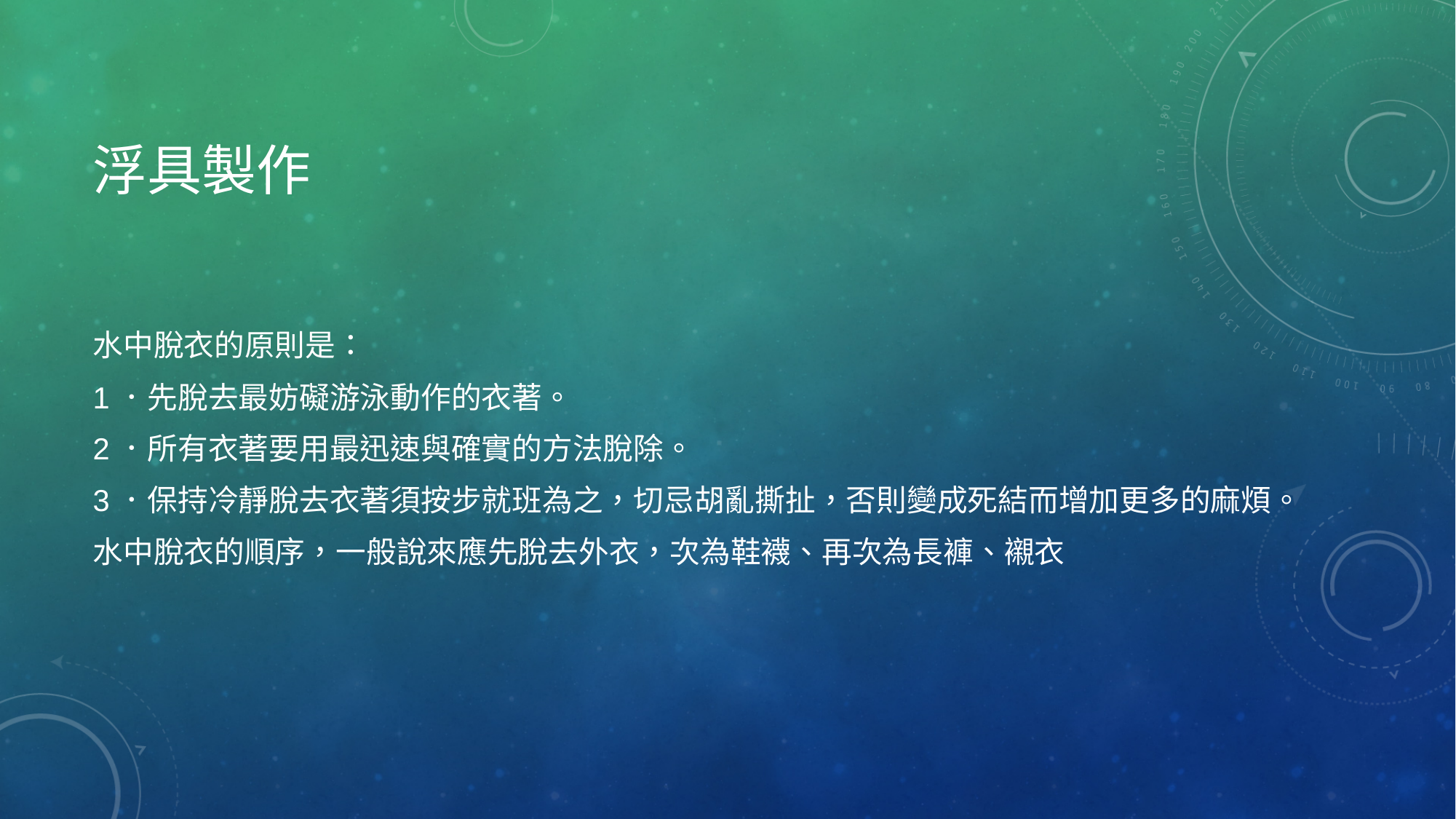

# 浮具製作
水中脫衣的原則是：
1．先脫去最妨礙游泳動作的衣著。
2．所有衣著要用最迅速與確實的方法脫除。
3．保持冷靜脫去衣著須按步就班為之，切忌胡亂撕扯，否則變成死結而增加更多的麻煩。
水中脫衣的順序，一般說來應先脫去外衣，次為鞋襪、再次為長褲、襯衣